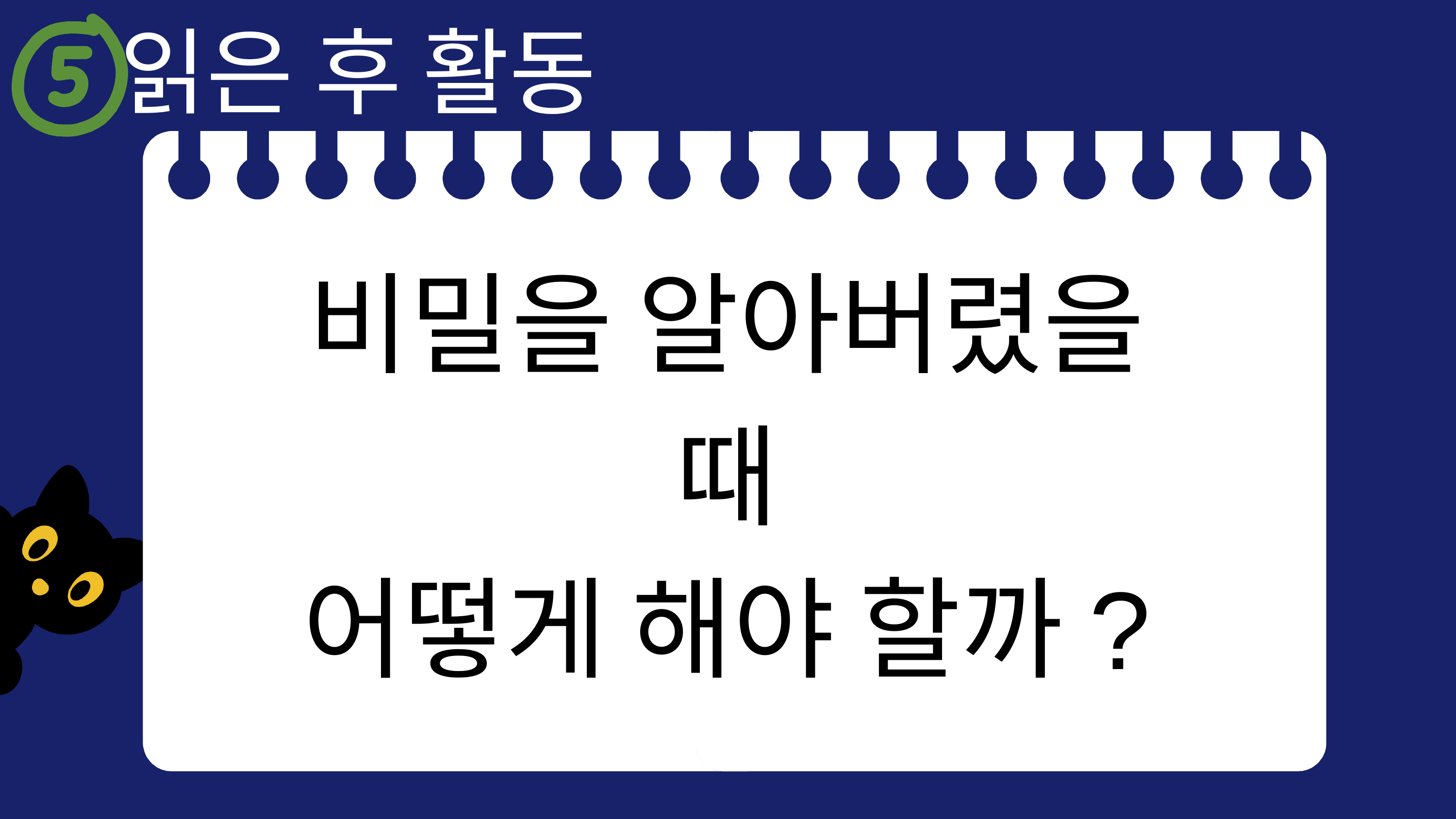

읽은 후 활동

비밀을 알아버렸을 때
어떻게 해야 할까?